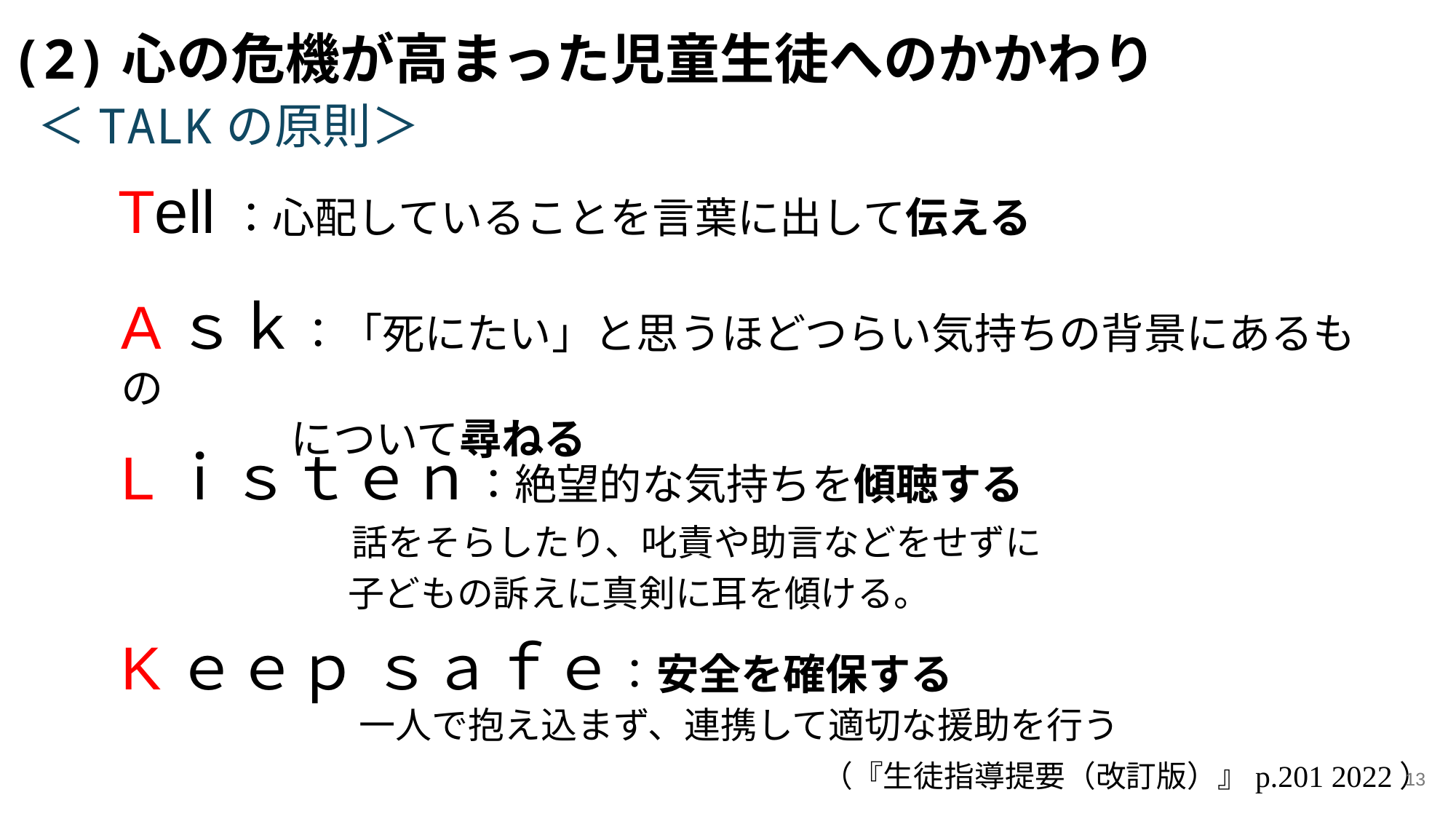

(2)心の危機が高まった児童生徒へのかかわり
＜TALKの原則＞
Tell：心配していることを言葉に出して伝える
Aｓｋ：「死にたい」と思うほどつらい気持ちの背景にあるもの
　　　　について尋ねる
Lｉｓｔｅｎ：絶望的な気持ちを傾聴する
　　　　　　　話をそらしたり、叱責や助言などをせずに
　　　　　　 子どもの訴えに真剣に耳を傾ける。
Kｅｅｐ ｓａｆｅ：安全を確保する
                            一人で抱え込まず、連携して適切な援助を行う
（『生徒指導提要（改訂版）』p.201 2022）
13